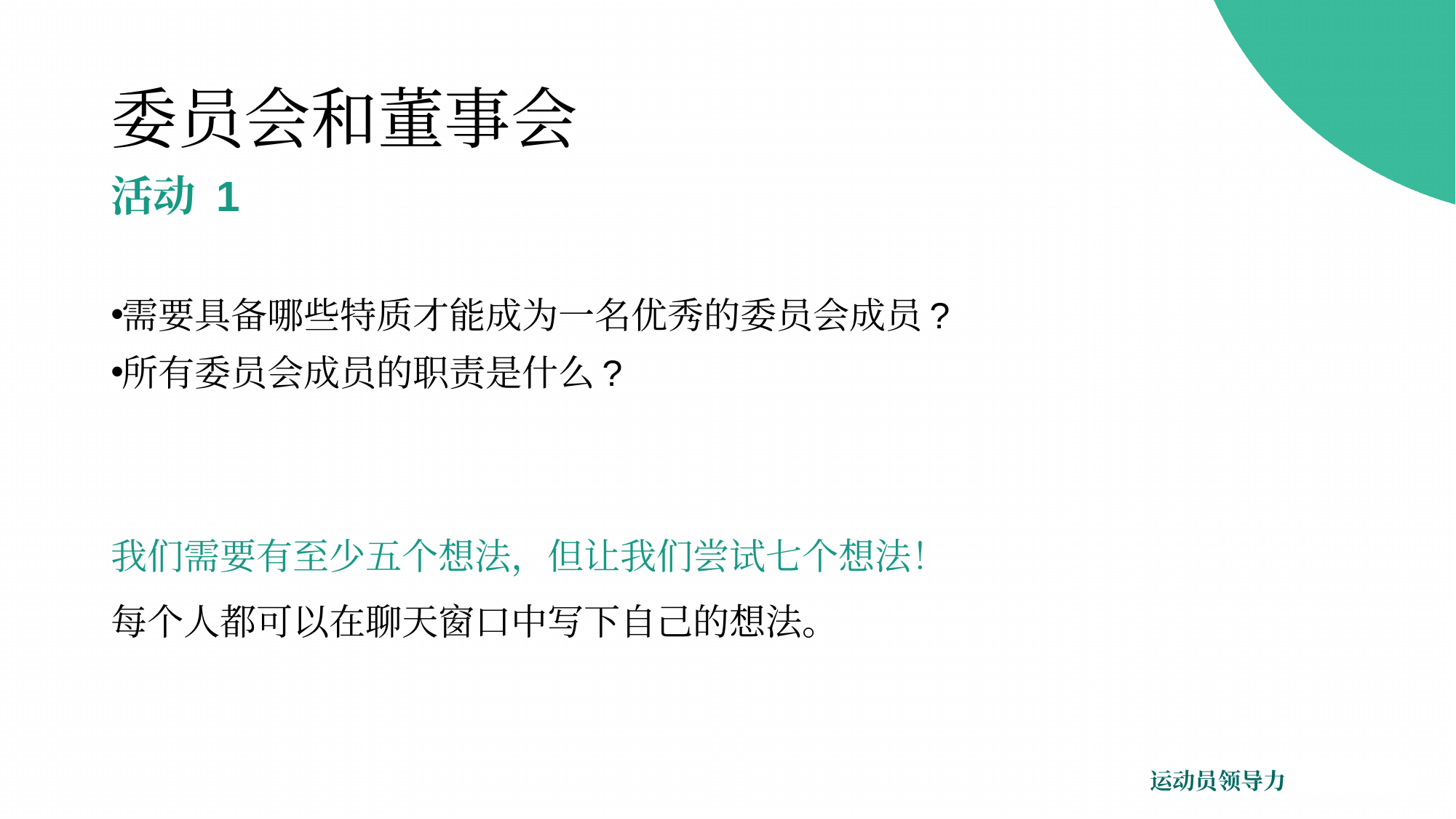

# 委员会和董事会
活动 1
需要具备哪些特质才能成为一名优秀的委员会成员?
所有委员会成员的职责是什么?

我们需要有至少五个想法，但让我们尝试七个想法！
每个人都可以在聊天窗口中写下自己的想法。

运动员领导力